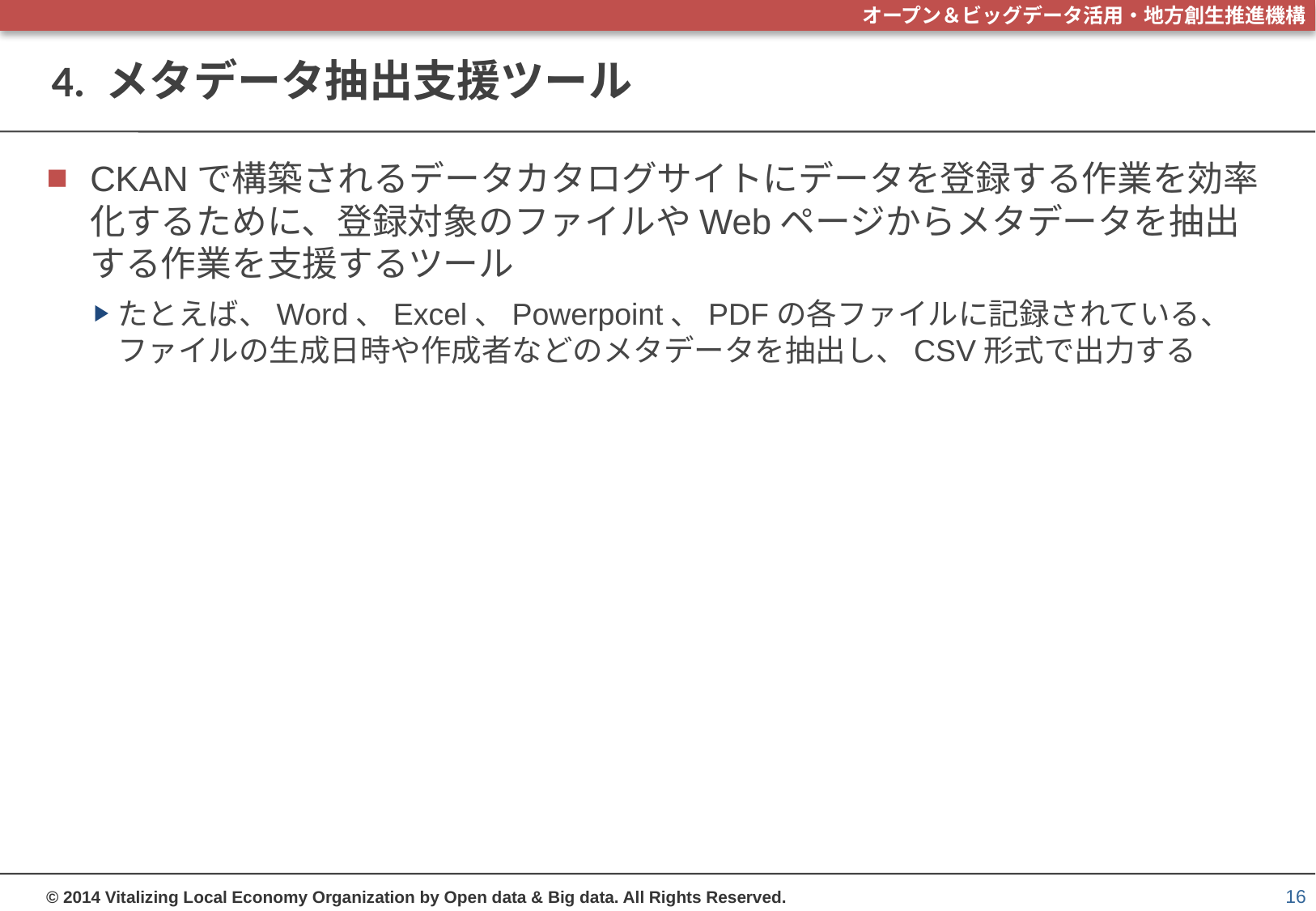

# 4. メタデータ抽出支援ツール
CKANで構築されるデータカタログサイトにデータを登録する作業を効率化するために、登録対象のファイルやWebページからメタデータを抽出する作業を支援するツール
たとえば、Word、Excel、Powerpoint、PDFの各ファイルに記録されている、ファイルの生成日時や作成者などのメタデータを抽出し、CSV形式で出力する
16